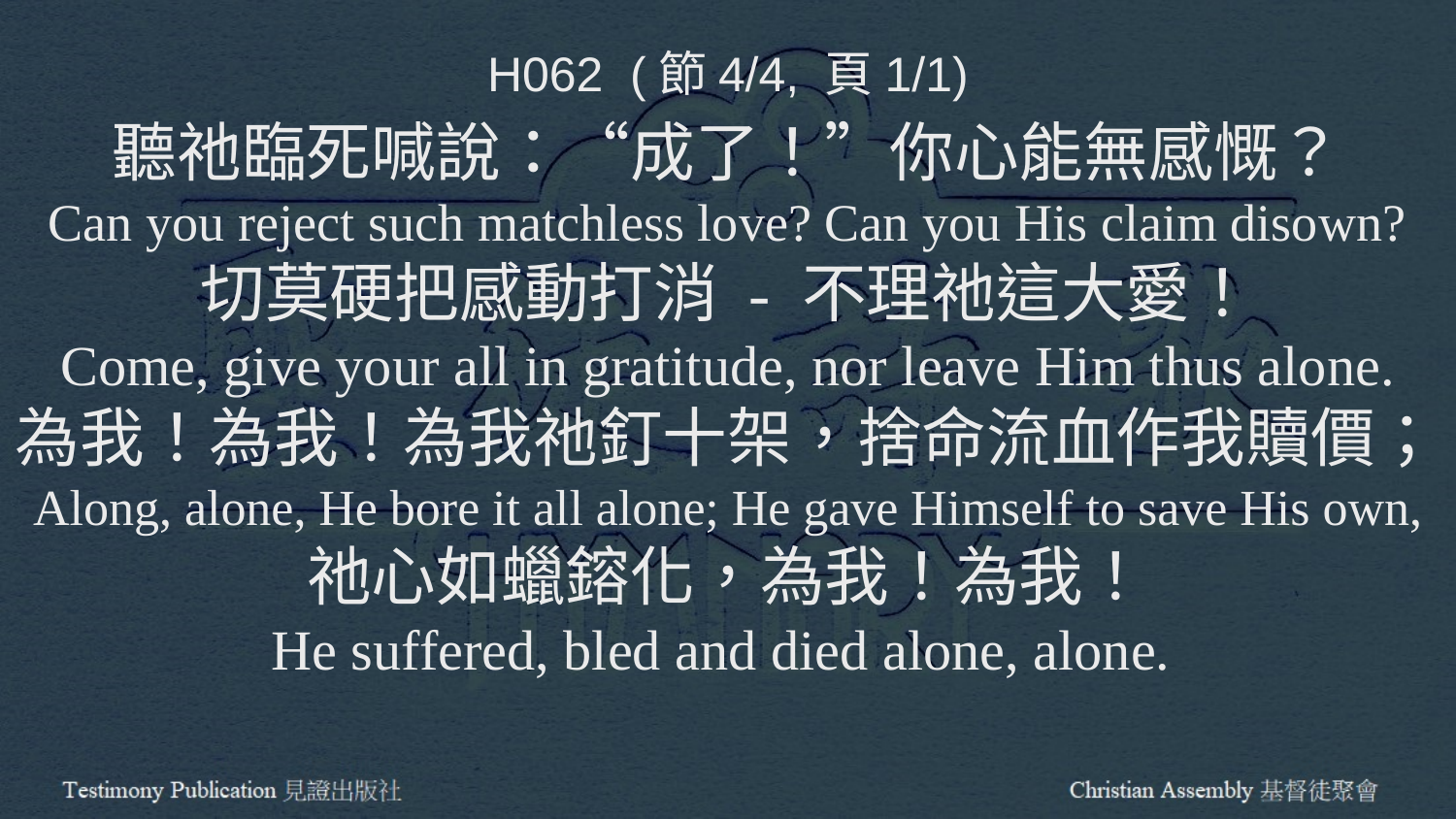

H062  (節4/4, 頁1/1)
聽祂臨死喊說：“成了！”你心能無感慨？
Can you reject such matchless love? Can you His claim disown?
切莫硬把感動打消 - 不理祂這大愛！
Come, give your all in gratitude, nor leave Him thus alone.
為我！為我！為我祂釘十架，捨命流血作我贖價；
Along, alone, He bore it all alone; He gave Himself to save His own,
祂心如蠟鎔化，為我！為我！
He suffered, bled and died alone, alone.